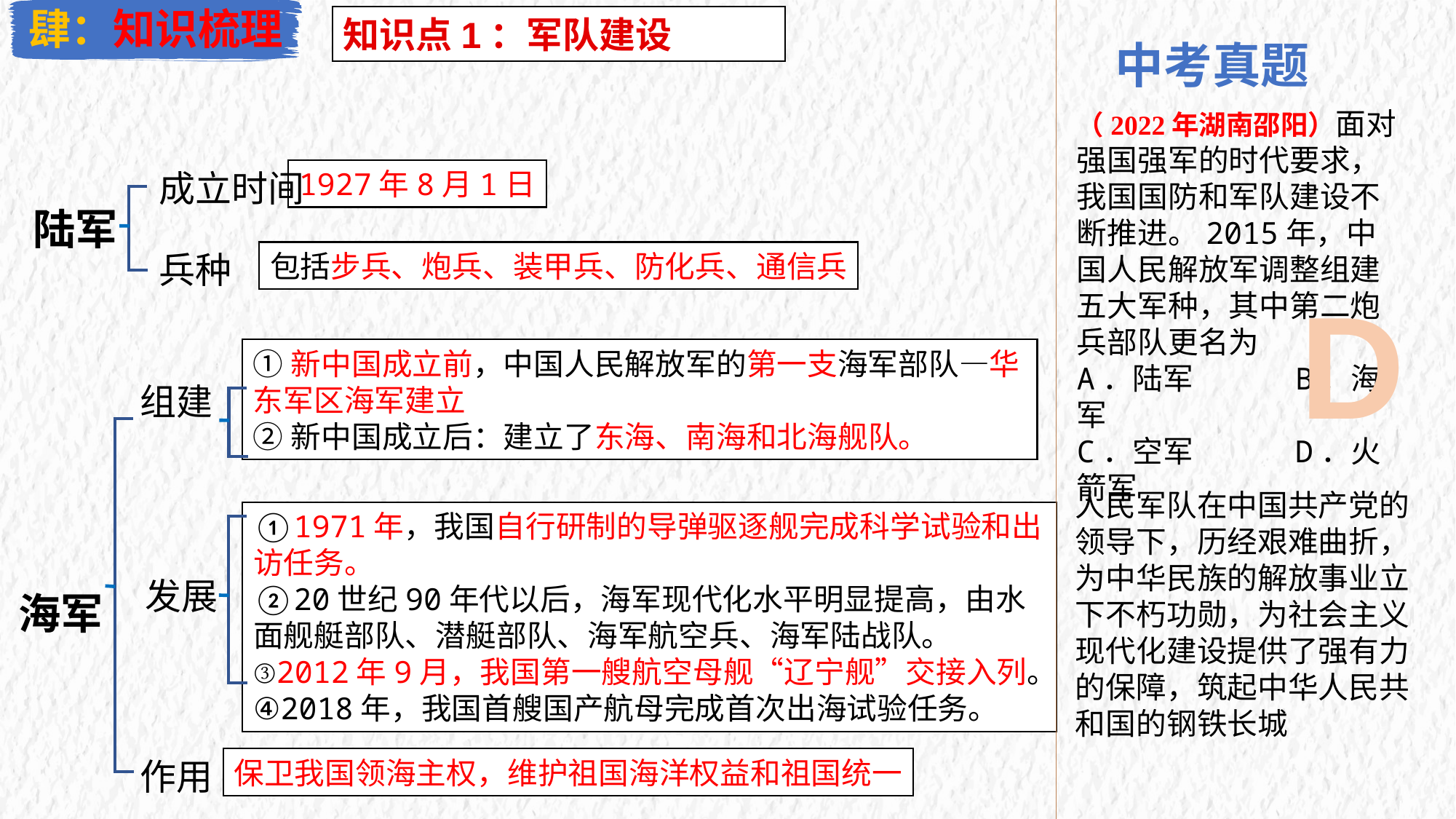

肆：知识梳理
知识点1：军队建设
中考真题
（2022年湖南邵阳）面对强国强军的时代要求，我国国防和军队建设不断推进。2015年，中国人民解放军调整组建五大军种，其中第二炮兵部队更名为A．陆军	B．海军
C．空军	D．火箭军
成立时间
1927年8月1日

陆军
兵种

包括步兵、炮兵、装甲兵、防化兵、通信兵
D
①新中国成立前，中国人民解放军的第一支海军部队—华东军区海军建立
②新中国成立后：建立了东海、南海和北海舰队。
组建

人民军队在中国共产党的领导下，历经艰难曲折，为中华民族的解放事业立下不朽功勋，为社会主义现代化建设提供了强有力的保障，筑起中华人民共和国的钢铁长城
①1971年，我国自行研制的导弹驱逐舰完成科学试验和出访任务。
②20世纪90年代以后，海军现代化水平明显提高，由水面舰艇部队、潜艇部队、海军航空兵、海军陆战队。
③2012年9月，我国第一艘航空母舰“辽宁舰”交接入列。
④2018年，我国首艘国产航母完成首次出海试验任务。

发展
海军
作用
保卫我国领海主权，维护祖国海洋权益和祖国统一